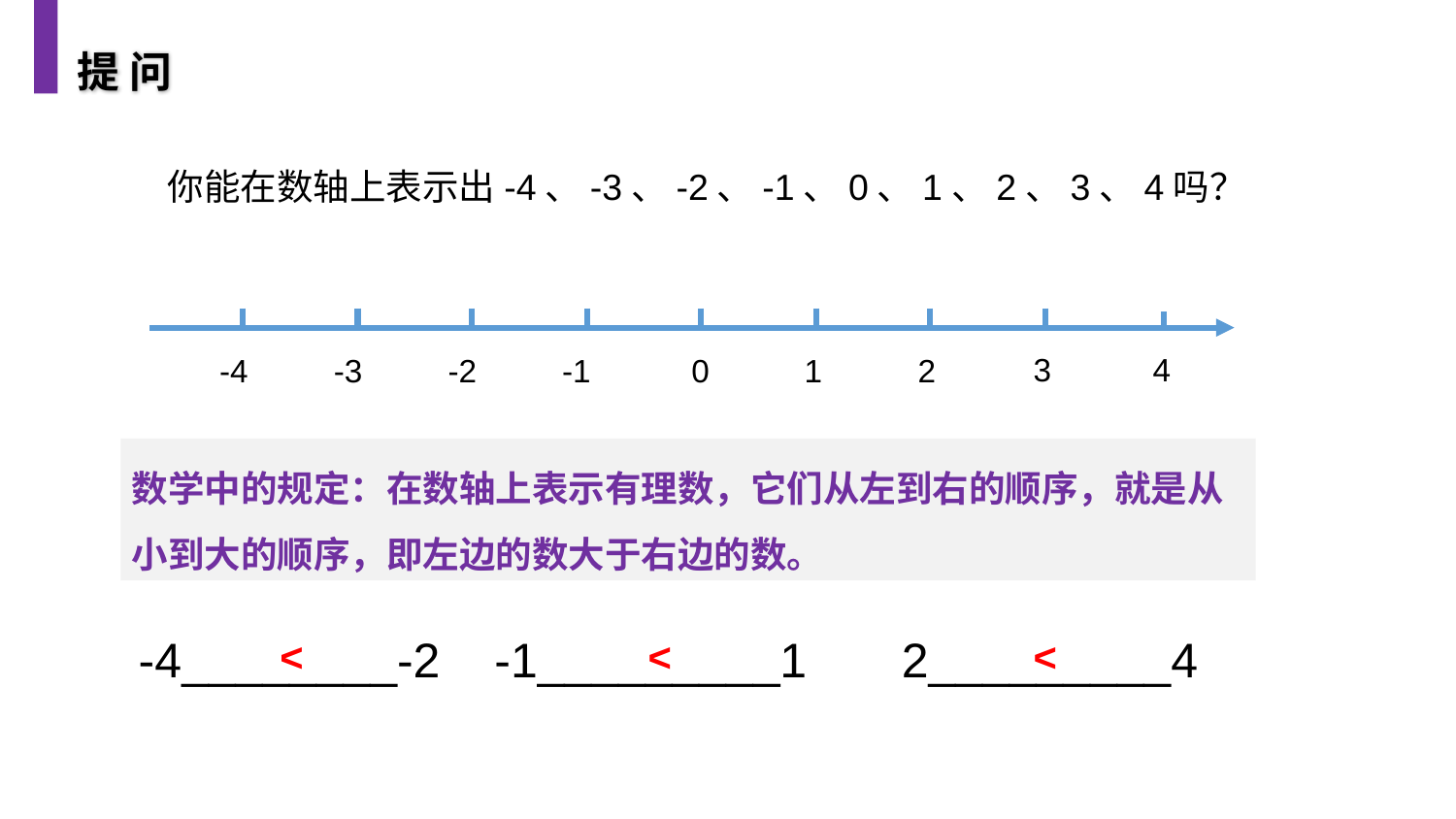

提 问
你能在数轴上表示出-4、-3、-2、-1、0、1、2、3、4吗？
3
4
-4
-3
-2
-1
0
1
2
数学中的规定：在数轴上表示有理数，它们从左到右的顺序，就是从小到大的顺序，即左边的数大于右边的数。
-4________-2    -1_________1       2_________4
<
<
<